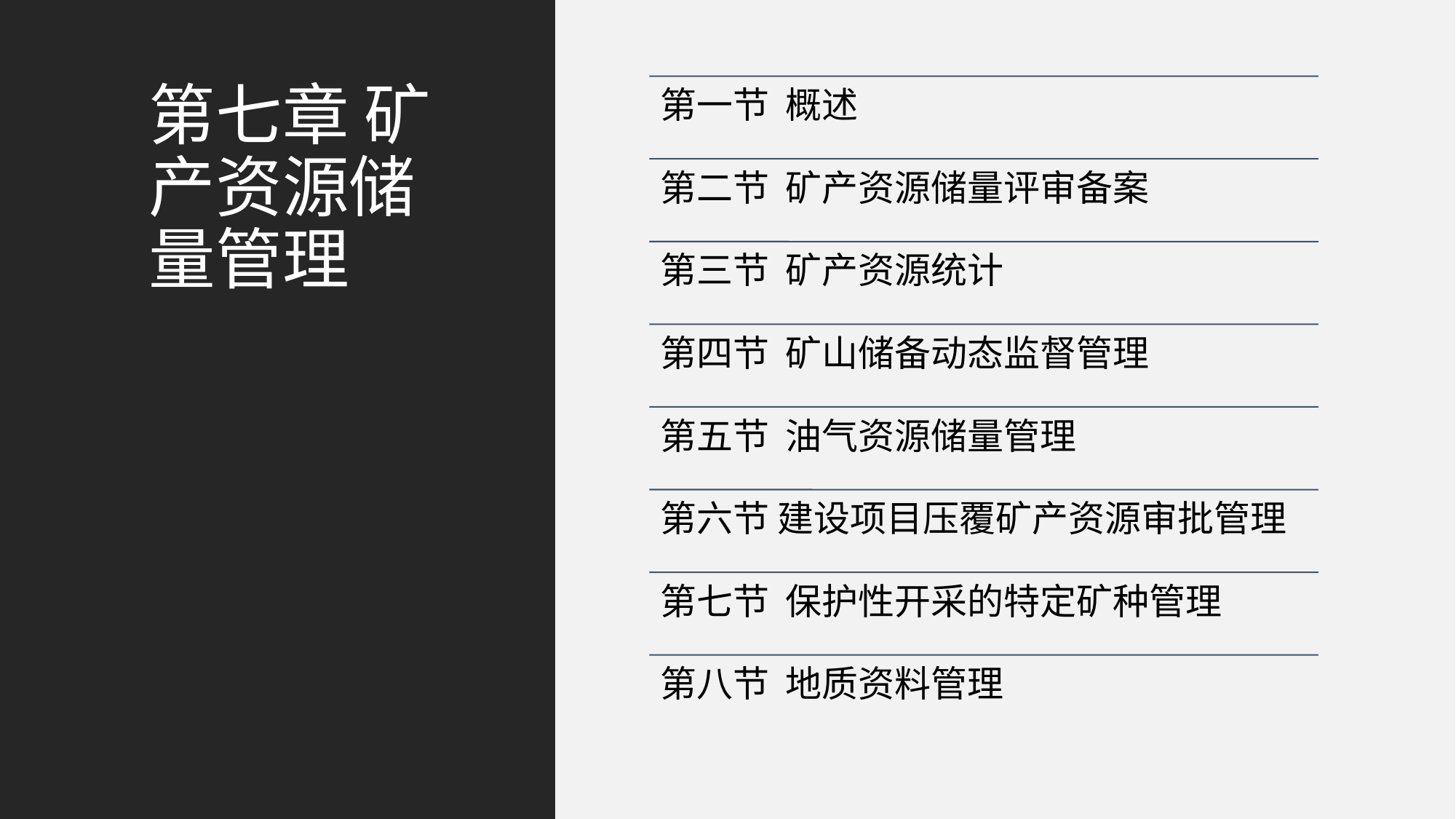

# 第七章 矿产资源储量管理
第一节  概述
第二节  矿产资源储量评审备案
第三节  矿产资源统计
第四节  矿山储备动态监督管理
第五节  油气资源储量管理
第六节 建设项目压覆矿产资源审批管理
第七节  保护性开采的特定矿种管理
第八节  地质资料管理